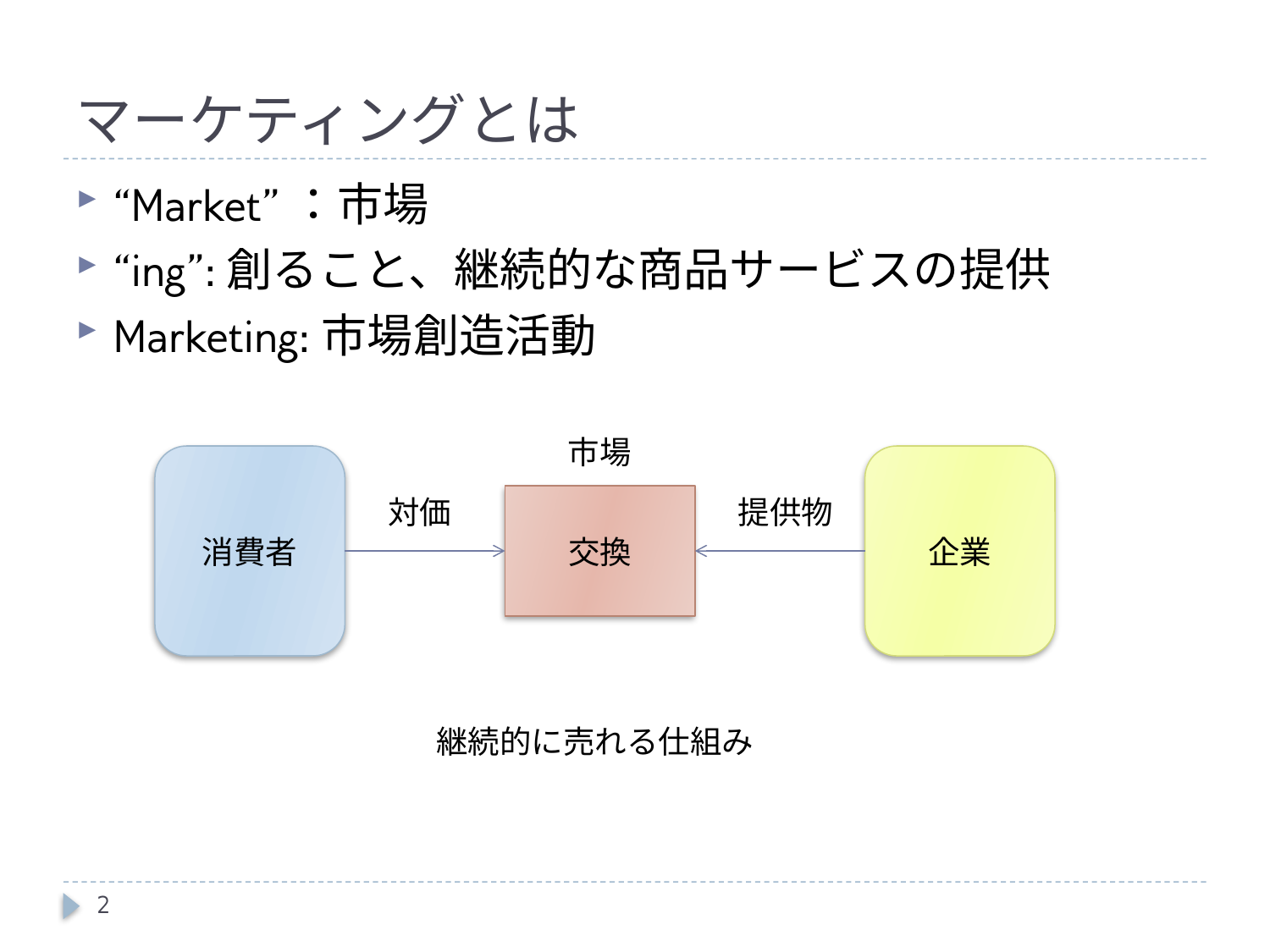

# マーケティングとは
“Market”：市場
“ing”:創ること、継続的な商品サービスの提供
Marketing:市場創造活動
市場
消費者
企業
対価
交換
提供物
継続的に売れる仕組み
2